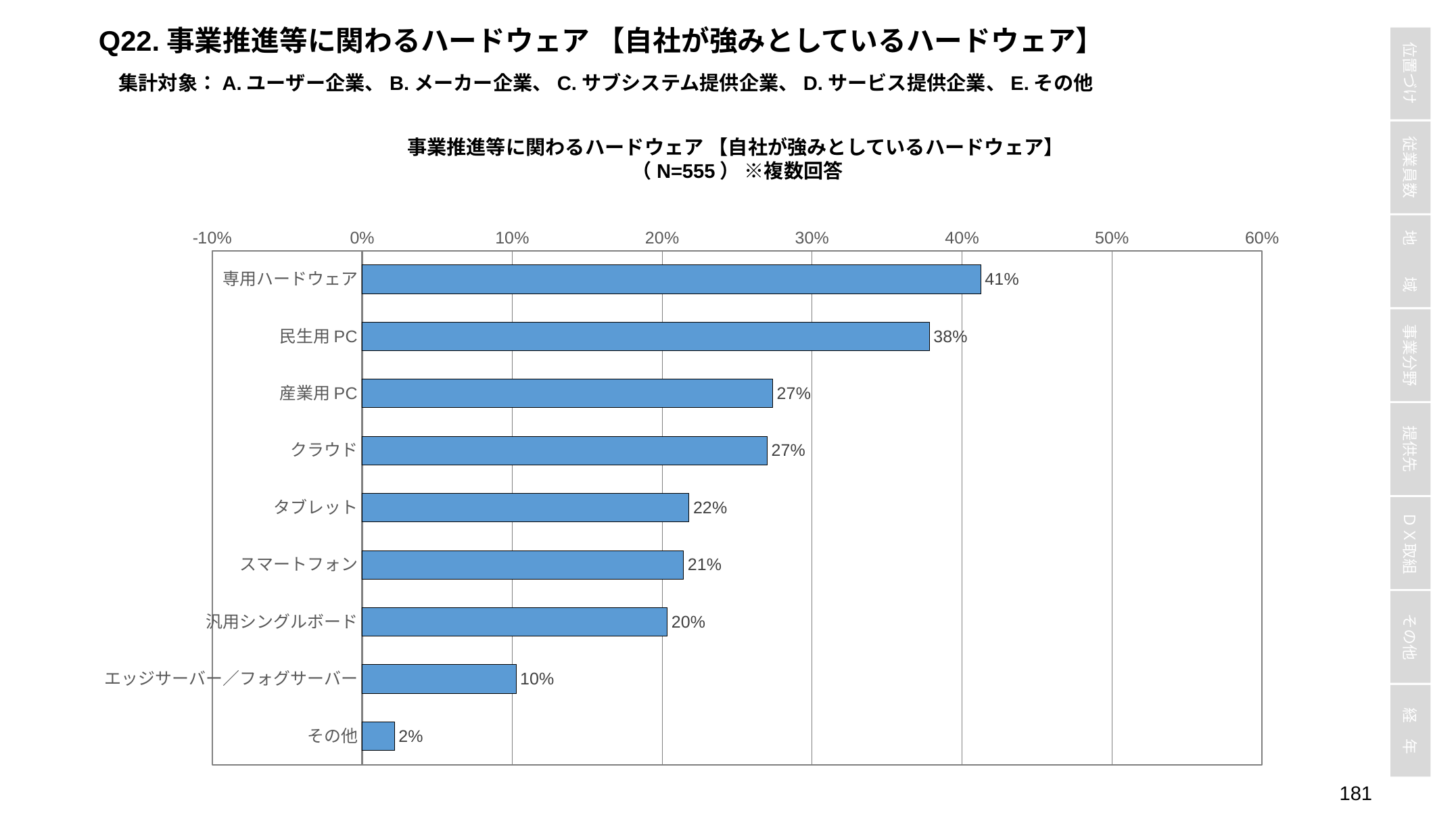

Q22.事業推進等に関わるハードウェア 【自社が強みとしているハードウェア】
集計対象：A.ユーザー企業、B.メーカー企業、C.サブシステム提供企業、D.サービス提供企業、E.その他
事業推進等に関わるハードウェア 【自社が強みとしているハードウェア】  （N=555） ※複数回答

### Chart

| Category |  |
|---|---|
| 専用ハードウェア | 0.4126126126126126 |
| 民生用PC | 0.3783783783783784 |
| 産業用PC | 0.27387387387387385 |
| クラウド | 0.2702702702702703 |
| タブレット | 0.218018018018018 |
| スマートフォン | 0.21441441441441442 |
| 汎用シングルボード | 0.2036036036036036 |
| エッジサーバー／フォグサーバー | 0.10270270270270271 |
| その他 | 0.021621621621621623 |
181